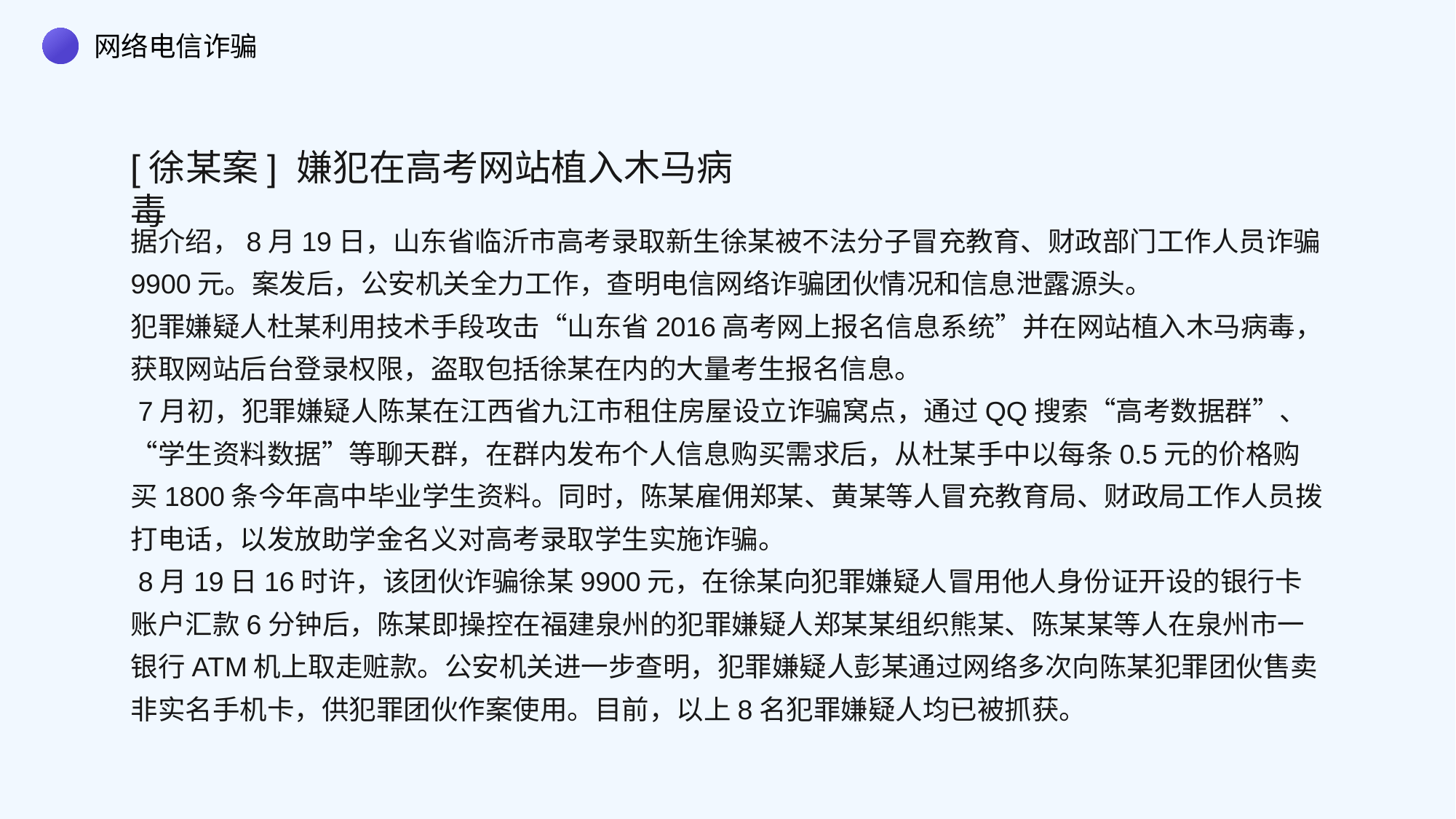

[徐某案] 嫌犯在高考网站植入木马病毒
据介绍，8月19日，山东省临沂市高考录取新生徐某被不法分子冒充教育、财政部门工作人员诈骗9900元。案发后，公安机关全力工作，查明电信网络诈骗团伙情况和信息泄露源头。
犯罪嫌疑人杜某利用技术手段攻击“山东省2016高考网上报名信息系统”并在网站植入木马病毒，获取网站后台登录权限，盗取包括徐某在内的大量考生报名信息。
 7月初，犯罪嫌疑人陈某在江西省九江市租住房屋设立诈骗窝点，通过QQ搜索“高考数据群”、“学生资料数据”等聊天群，在群内发布个人信息购买需求后，从杜某手中以每条0.5元的价格购买1800条今年高中毕业学生资料。同时，陈某雇佣郑某、黄某等人冒充教育局、财政局工作人员拨打电话，以发放助学金名义对高考录取学生实施诈骗。
 8月19日16时许，该团伙诈骗徐某9900元，在徐某向犯罪嫌疑人冒用他人身份证开设的银行卡账户汇款6分钟后，陈某即操控在福建泉州的犯罪嫌疑人郑某某组织熊某、陈某某等人在泉州市一银行ATM机上取走赃款。公安机关进一步查明，犯罪嫌疑人彭某通过网络多次向陈某犯罪团伙售卖非实名手机卡，供犯罪团伙作案使用。目前，以上8名犯罪嫌疑人均已被抓获。